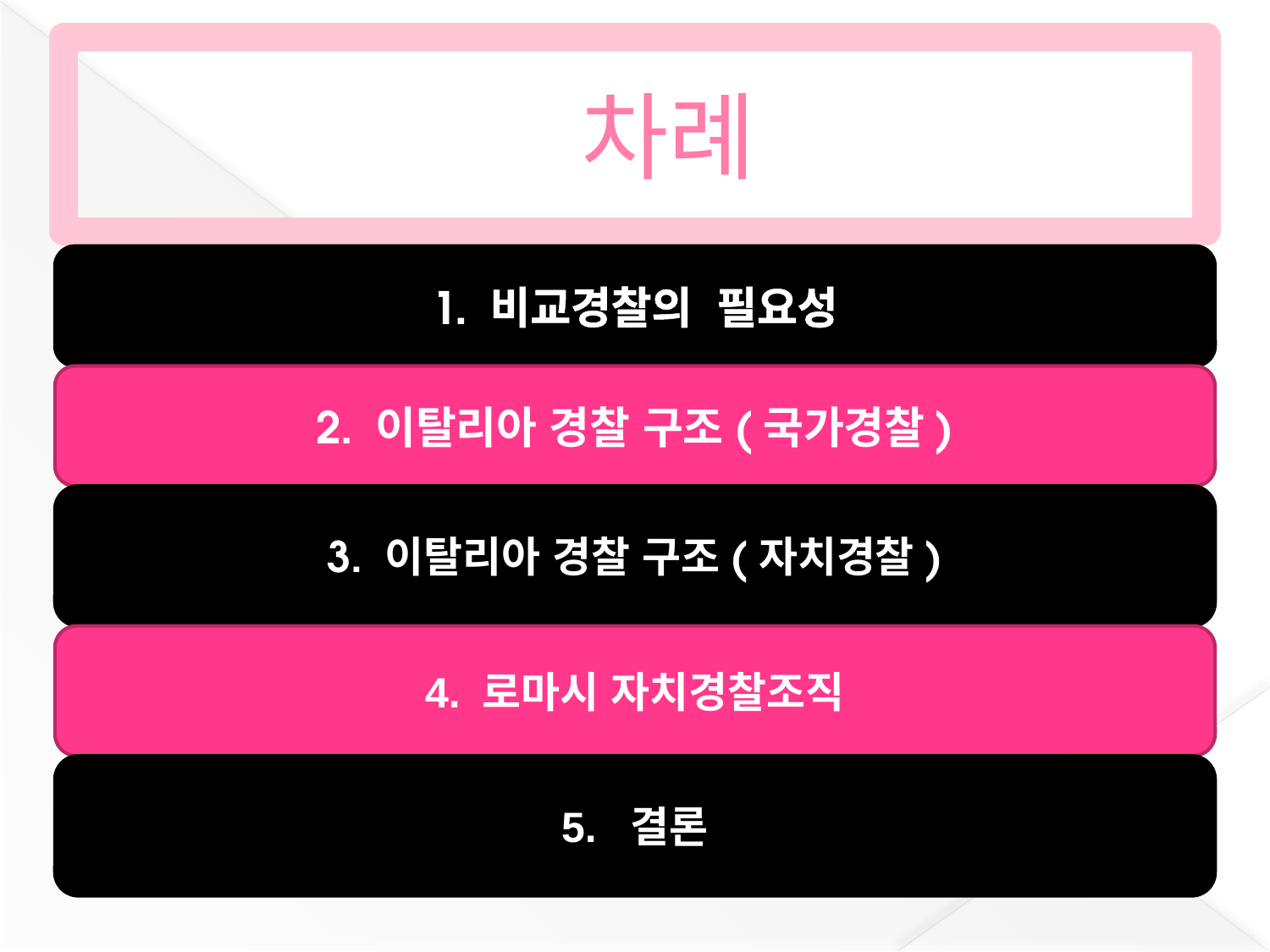

# 차례
1. 비교경찰의  필요성

2. 이탈리아 경찰 구조(국가경찰)
3. 이탈리아 경찰 구조(자치경찰)
4. 로마시 자치경찰조직
5.  결론